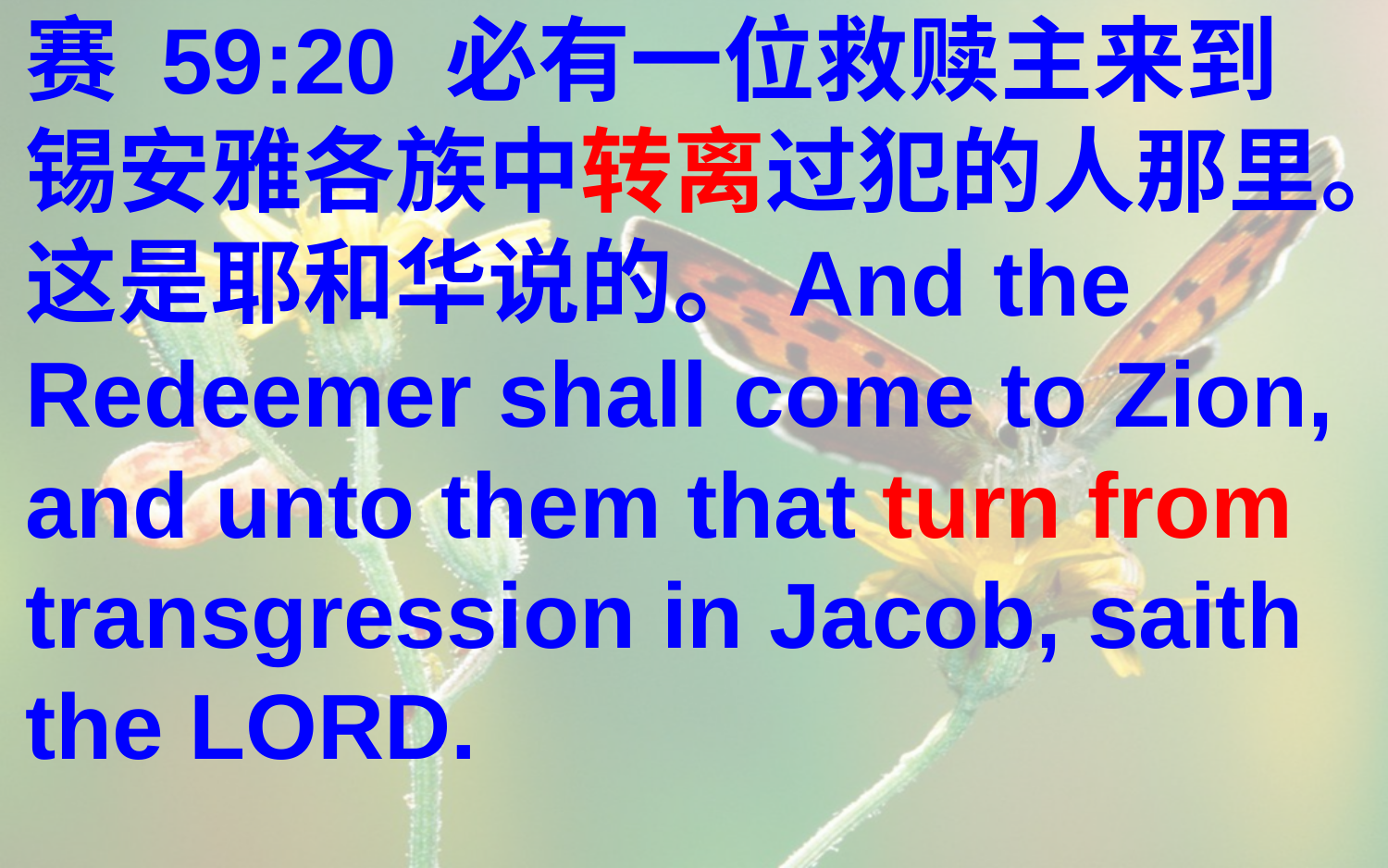

赛 59:20 必有一位救赎主来到锡安雅各族中转离过犯的人那里。这是耶和华说的。And the Redeemer shall come to Zion, and unto them that turn from transgression in Jacob, saith the LORD.